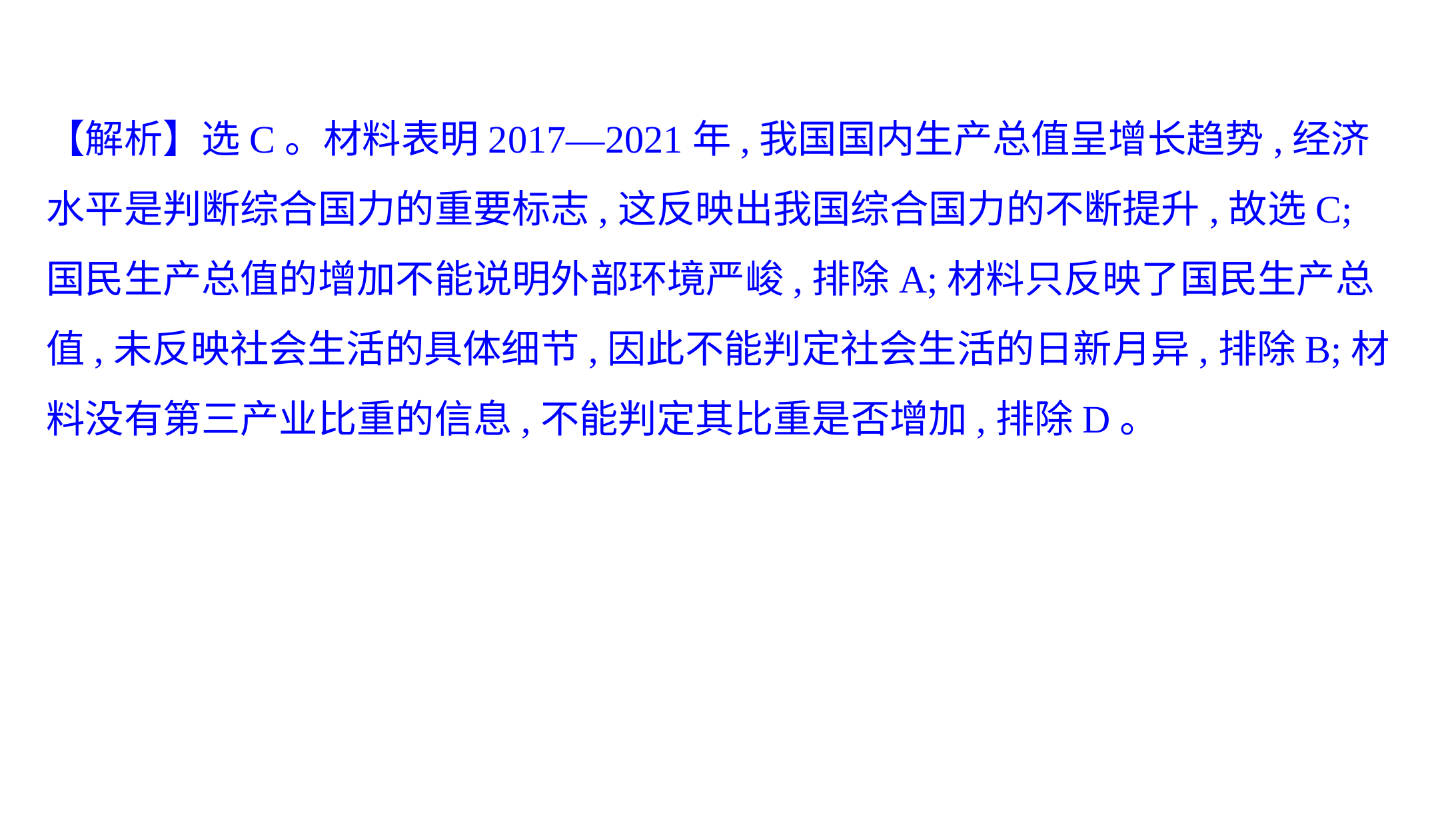

【解析】选C。材料表明2017—2021年,我国国内生产总值呈增长趋势,经济水平是判断综合国力的重要标志,这反映出我国综合国力的不断提升,故选C;国民生产总值的增加不能说明外部环境严峻,排除A;材料只反映了国民生产总值,未反映社会生活的具体细节,因此不能判定社会生活的日新月异,排除B;材料没有第三产业比重的信息,不能判定其比重是否增加,排除D。